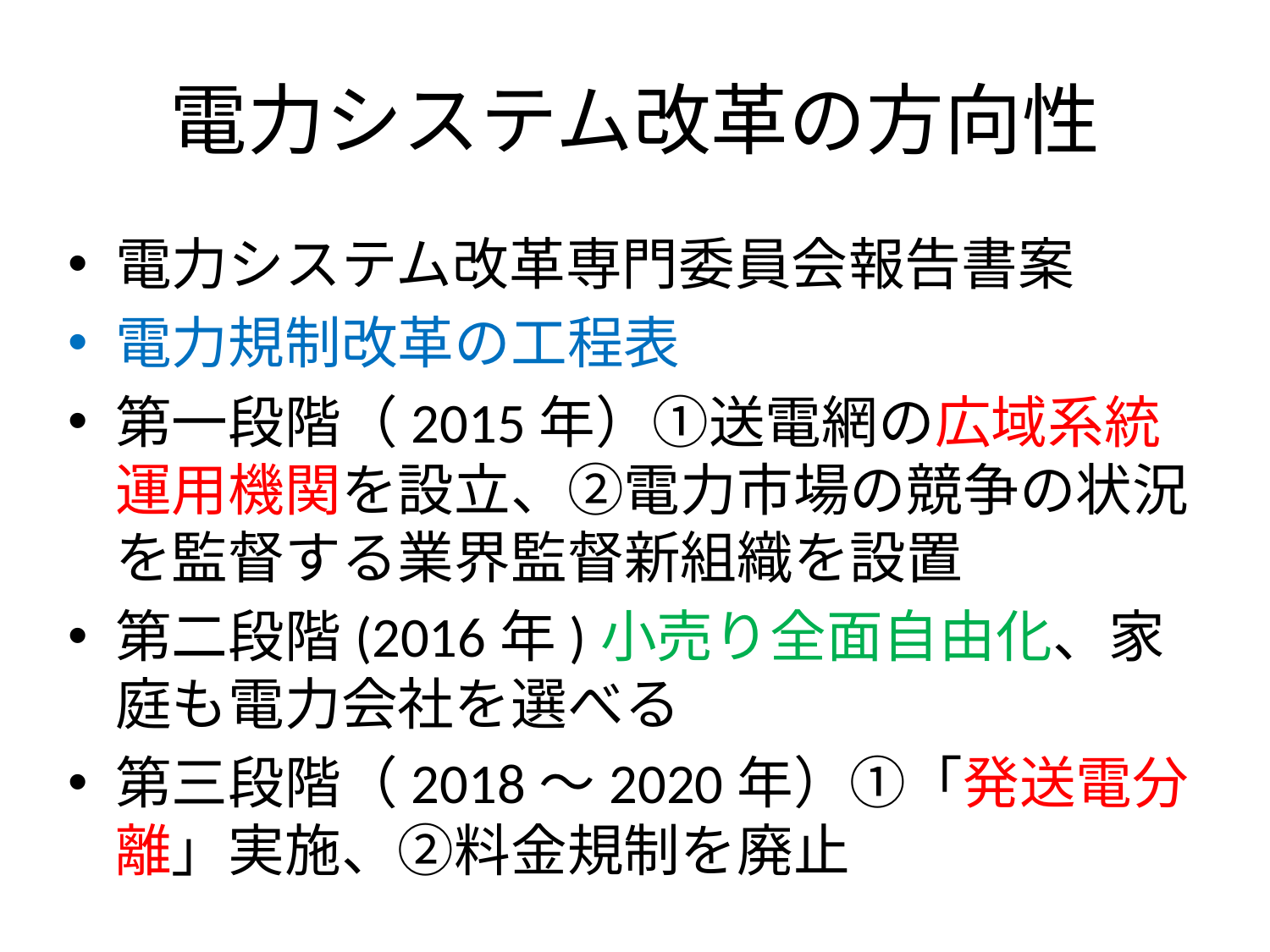

# 電力システム改革の方向性
電力システム改革専門委員会報告書案
電力規制改革の工程表
第一段階（2015年）①送電網の広域系統運用機関を設立、②電力市場の競争の状況を監督する業界監督新組織を設置
第二段階(2016年)小売り全面自由化、家庭も電力会社を選べる
第三段階（2018～2020年）①「発送電分離」実施、②料金規制を廃止